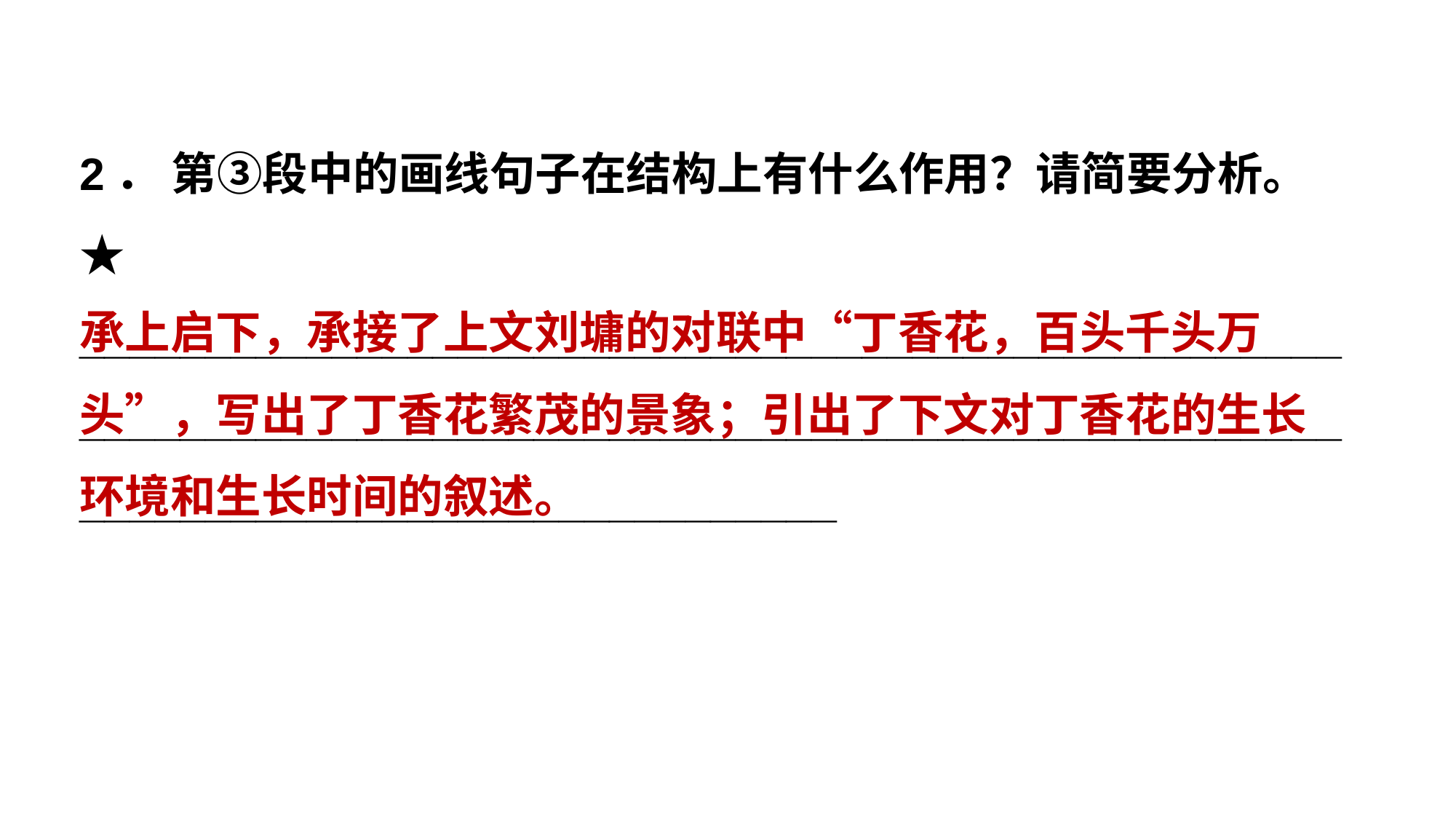

2． 第③段中的画线句子在结构上有什么作用？请简要分析。★ __________________________________________________________________________________________________________________________________
承上启下，承接了上文刘墉的对联中“丁香花，百头千头万头”，写出了丁香花繁茂的景象；引出了下文对丁香花的生长环境和生长时间的叙述。